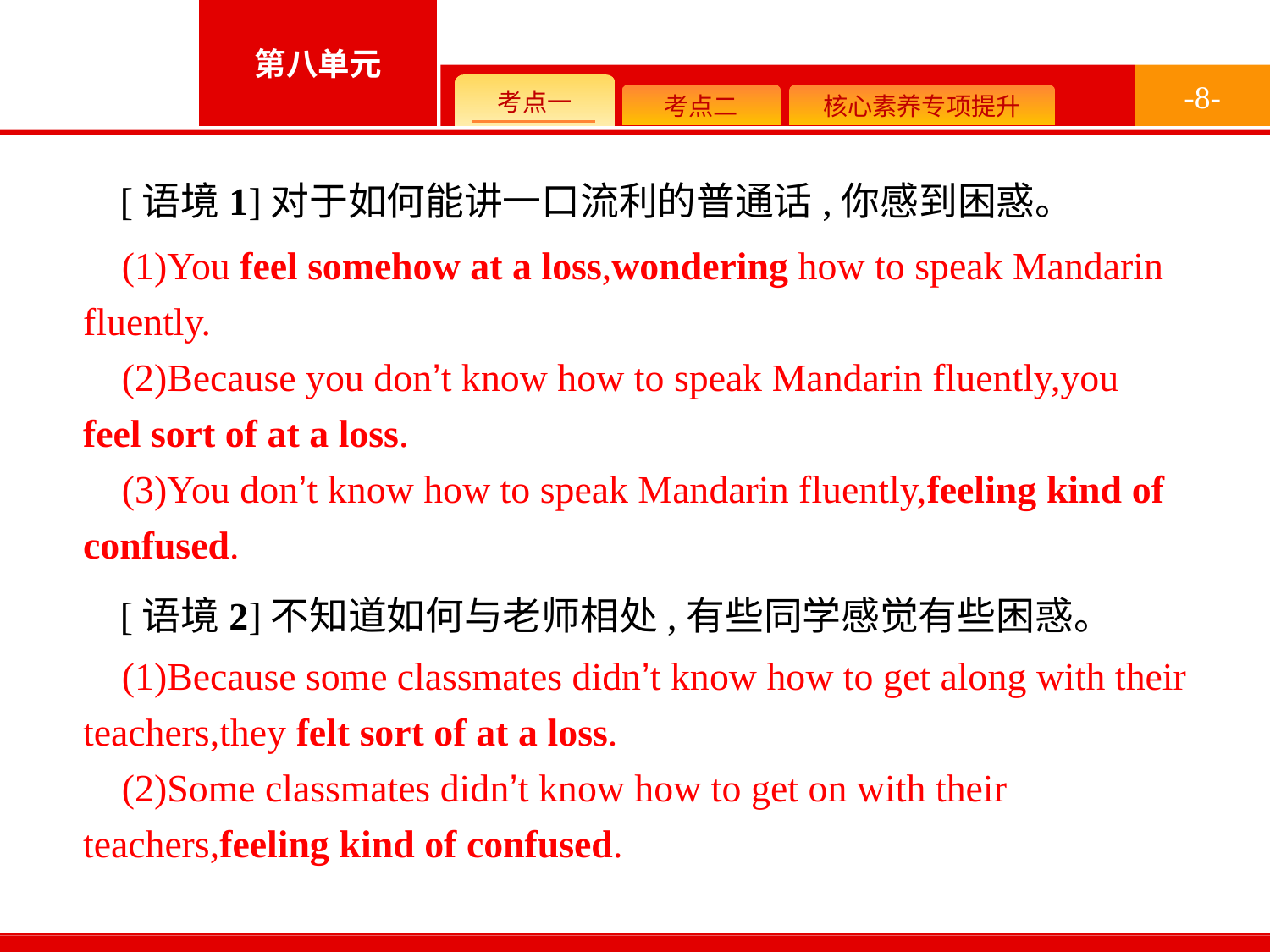

-8-
[语境1]对于如何能讲一口流利的普通话,你感到困惑。
(1)You feel somehow at a loss,wondering how to speak Mandarin fluently.
(2)Because you don’t know how to speak Mandarin fluently,you feel sort of at a loss.
(3)You don’t know how to speak Mandarin fluently,feeling kind of confused.
[语境2]不知道如何与老师相处,有些同学感觉有些困惑。
(1)Because some classmates didn’t know how to get along with their teachers,they felt sort of at a loss.
(2)Some classmates didn’t know how to get on with their teachers,feeling kind of confused.